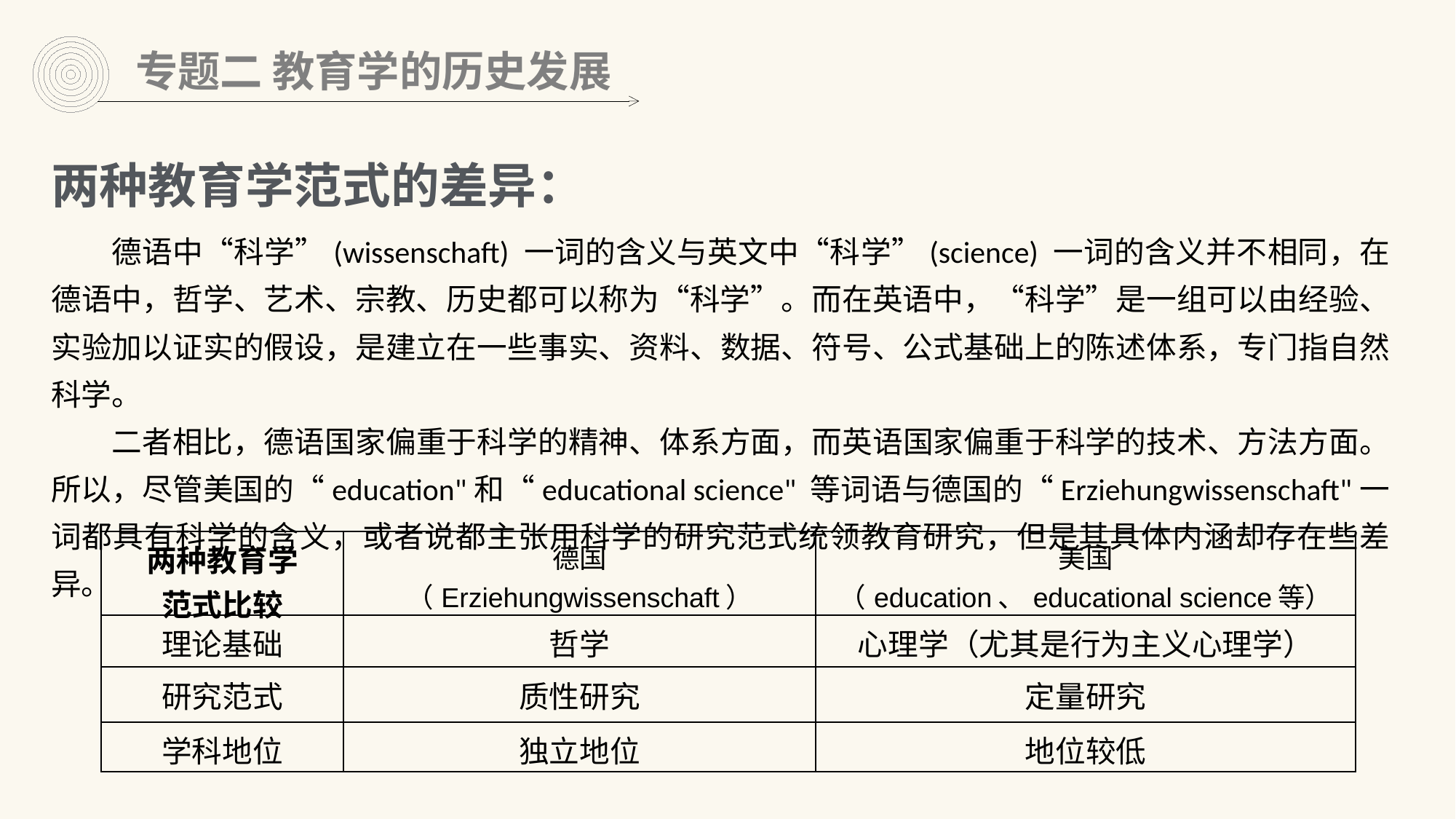

专题二 教育学的历史发展
两种教育学范式的差异：
德语中“科学”(wissenschaft) 一词的含义与英文中“科学”(science) 一词的含义并不相同，在德语中，哲学、艺术、宗教、历史都可以称为“科学”。而在英语中，“科学”是一组可以由经验、实验加以证实的假设，是建立在一些事实、资料、数据、符号、公式基础上的陈述体系，专门指自然科学。
二者相比，德语国家偏重于科学的精神、体系方面，而英语国家偏重于科学的技术、方法方面。所以，尽管美国的“education"和“educational science" 等词语与德国的“Erziehungwissenschaft"一词都具有科学的含义，或者说都主张用科学的研究范式统领教育研究，但是其具体内涵却存在些差异。
| 两种教育学 范式比较 | 德国 （Erziehungwissenschaft） | 美国 （education、educational science等） |
| --- | --- | --- |
| 理论基础 | 哲学 | 心理学（尤其是行为主义心理学） |
| 研究范式 | 质性研究 | 定量研究 |
| 学科地位 | 独立地位 | 地位较低 |